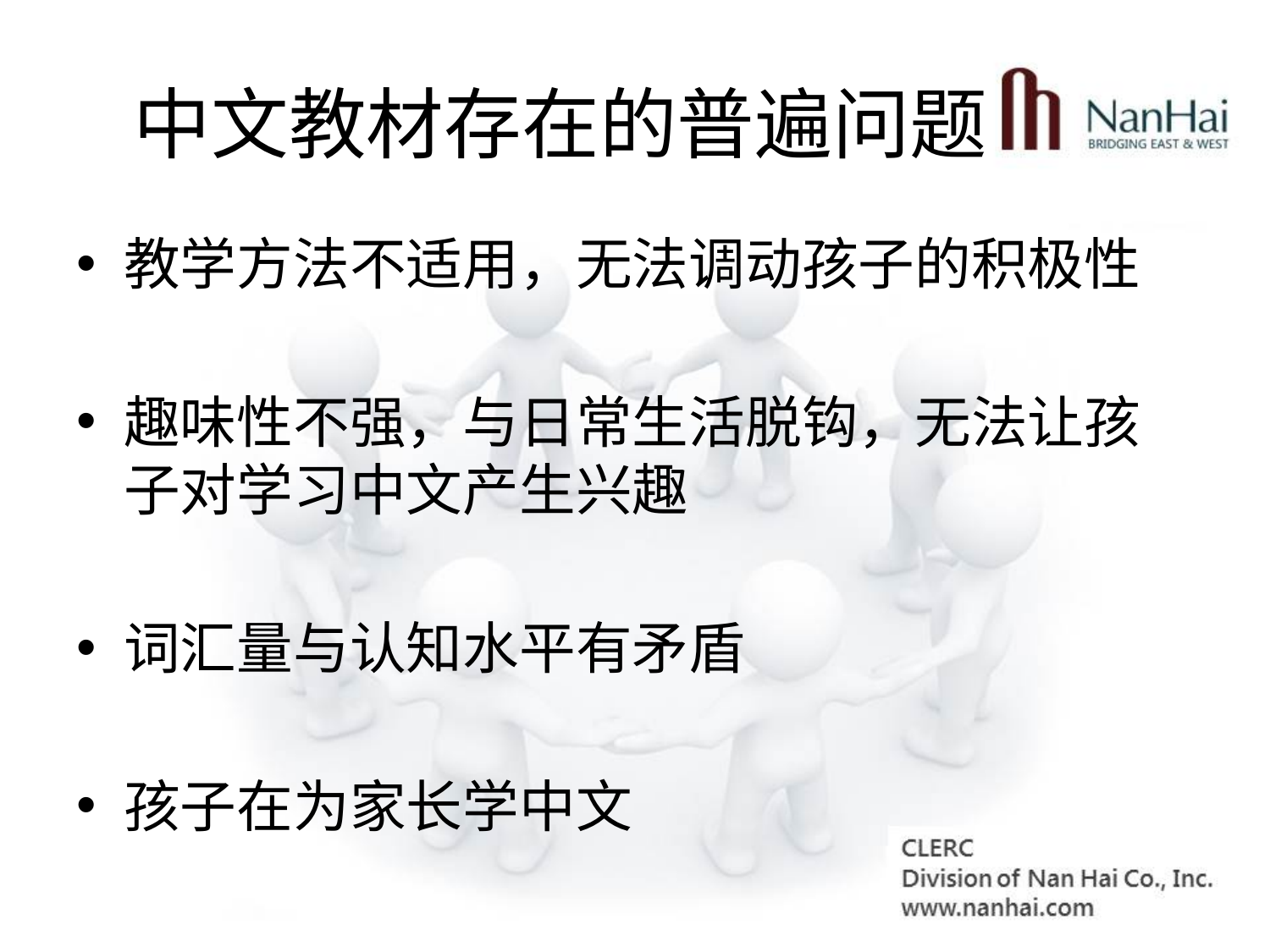

# 中文教材存在的普遍问题
教学方法不适用，无法调动孩子的积极性

趣味性不强，与日常生活脱钩，无法让孩子对学习中文产生兴趣

词汇量与认知水平有矛盾

孩子在为家长学中文